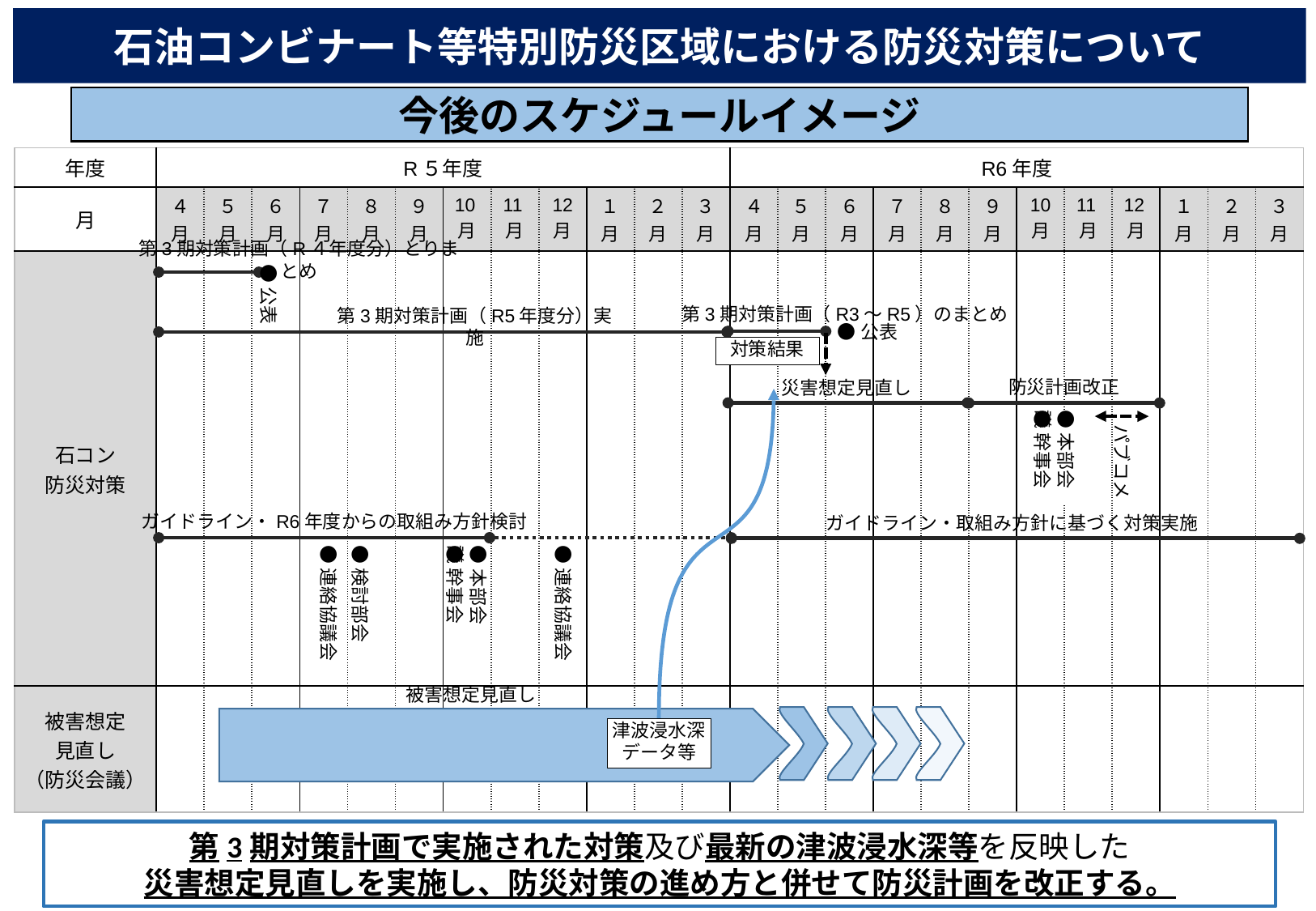

石油コンビナート等特別防災区域における防災対策について
今後のスケジュールイメージ
| 年度 | R５年度 |  |  |  |  |  |  |  |  |  |  |  | R6年度 |  |  |  |  |  |  |  |  |  |  |  |
| --- | --- | --- | --- | --- | --- | --- | --- | --- | --- | --- | --- | --- | --- | --- | --- | --- | --- | --- | --- | --- | --- | --- | --- | --- |
| 月 | ４月 | ５月 | ６月 | ７月 | ８月 | ９月 | 10月 | 11月 | 12 月 | １月 | ２月 | ３月 | ４月 | ５月 | ６月 | ７月 | ８月 | ９月 | 10 月 | 11月 | 12月 | １月 | ２月 | ３月 |
| 石コン 防災対策 |  |  |  |  |  |  |  |  |  |  |  |  |  |  |  |  |  |  |  |  |  |  |  |  |
| 被害想定 見直し （防災会議） |  |  |  |  |  |  |  |  |  |  |  |  |  |  |  |  |  |  |  |  |  |  |  |  |
第3期対策計画（R４年度分）とりまとめ
●公表
第3期対策計画（R3～R5）のまとめ
第3期対策計画（R5年度分）実施
●公表
対策結果
防災計画改正
災害想定見直し
●幹事会
●本部会議
パブコメ
ガイドライン・R6年度からの取組み方針検討
ガイドライン・取組み方針に基づく対策実施
●連絡協議会
●検討部会
●連絡協議会
●幹事会
●本部会議
被害想定見直し

津波浸水深データ等
第3期対策計画で実施された対策及び最新の津波浸水深等を反映した
災害想定見直しを実施し、防災対策の進め方と併せて防災計画を改正する。